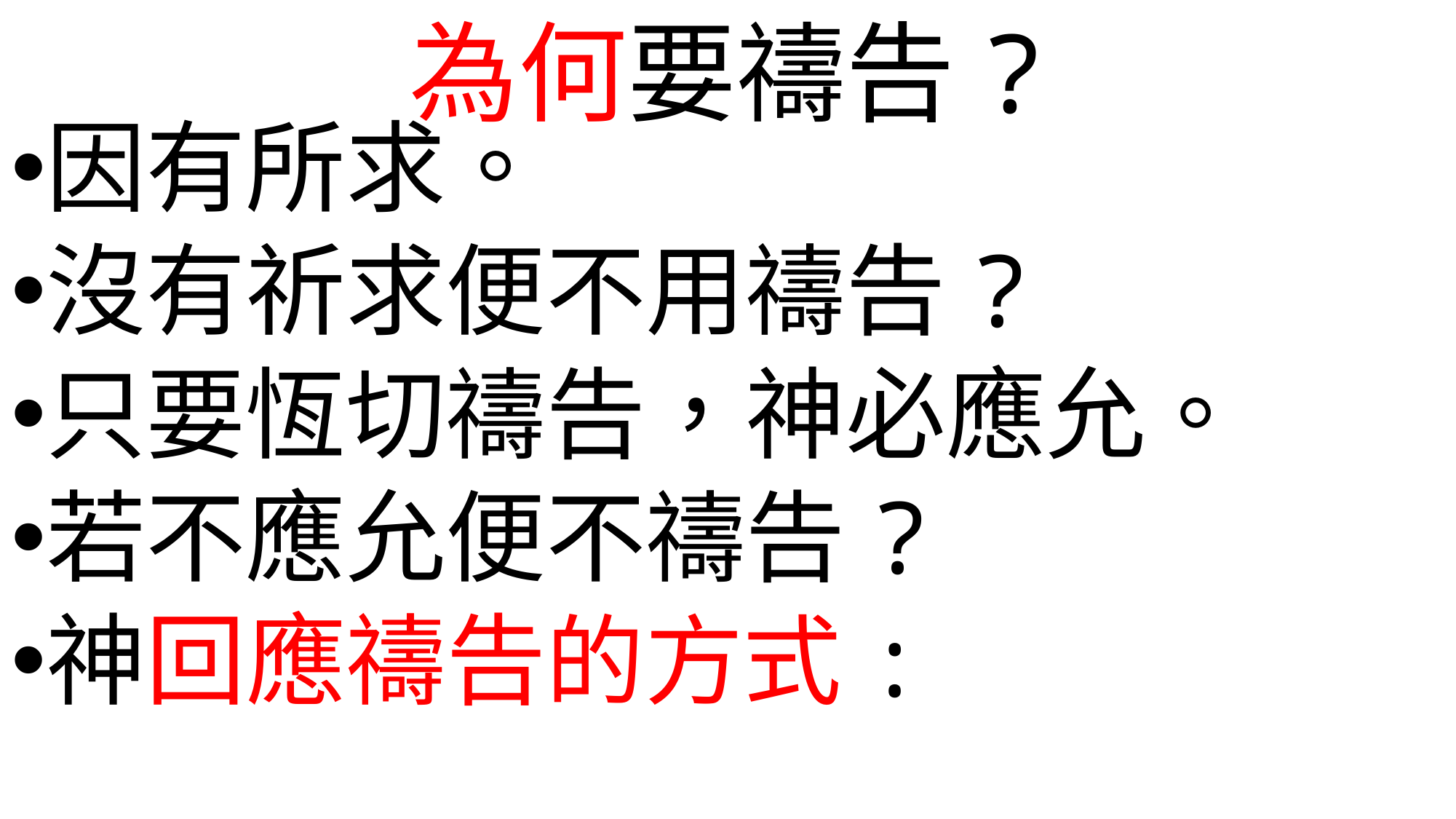

# 為何要禱告?
因有所求。
沒有祈求便不用禱告?
只要恆切禱告，神必應允。
若不應允便不禱告?
神回應禱告的方式: